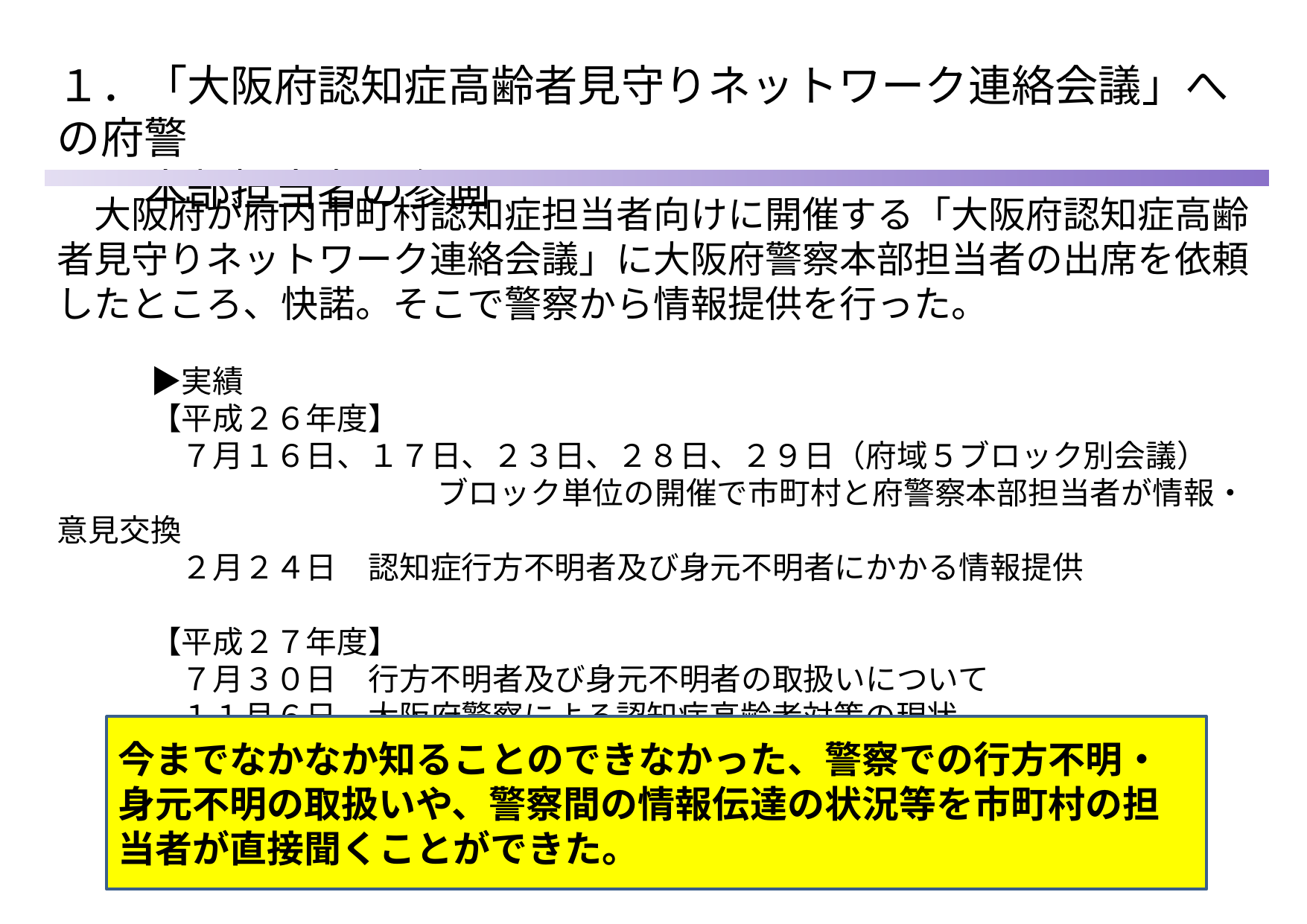

１．「大阪府認知症高齢者見守りネットワーク連絡会議」への府警
　　本部担当者の参画

　大阪府が府内市町村認知症担当者向けに開催する「大阪府認知症高齢者見守りネットワーク連絡会議」に大阪府警察本部担当者の出席を依頼したところ、快諾。そこで警察から情報提供を行った。

　　　▶実績
　　　【平成２６年度】
　　　　７月１６日、１７日、２３日、２８日、２９日（府域５ブロック別会議）
　　　　　　　　　　　　 ブロック単位の開催で市町村と府警察本部担当者が情報・意見交換
　　　　２月２４日　認知症行方不明者及び身元不明者にかかる情報提供

　　　【平成２７年度】
　　　　７月３０日　行方不明者及び身元不明者の取扱いについて
　　　　１１月６日　大阪府警察による認知症高齢者対策の現状

今までなかなか知ることのできなかった、警察での行方不明・身元不明の取扱いや、警察間の情報伝達の状況等を市町村の担当者が直接聞くことができた。